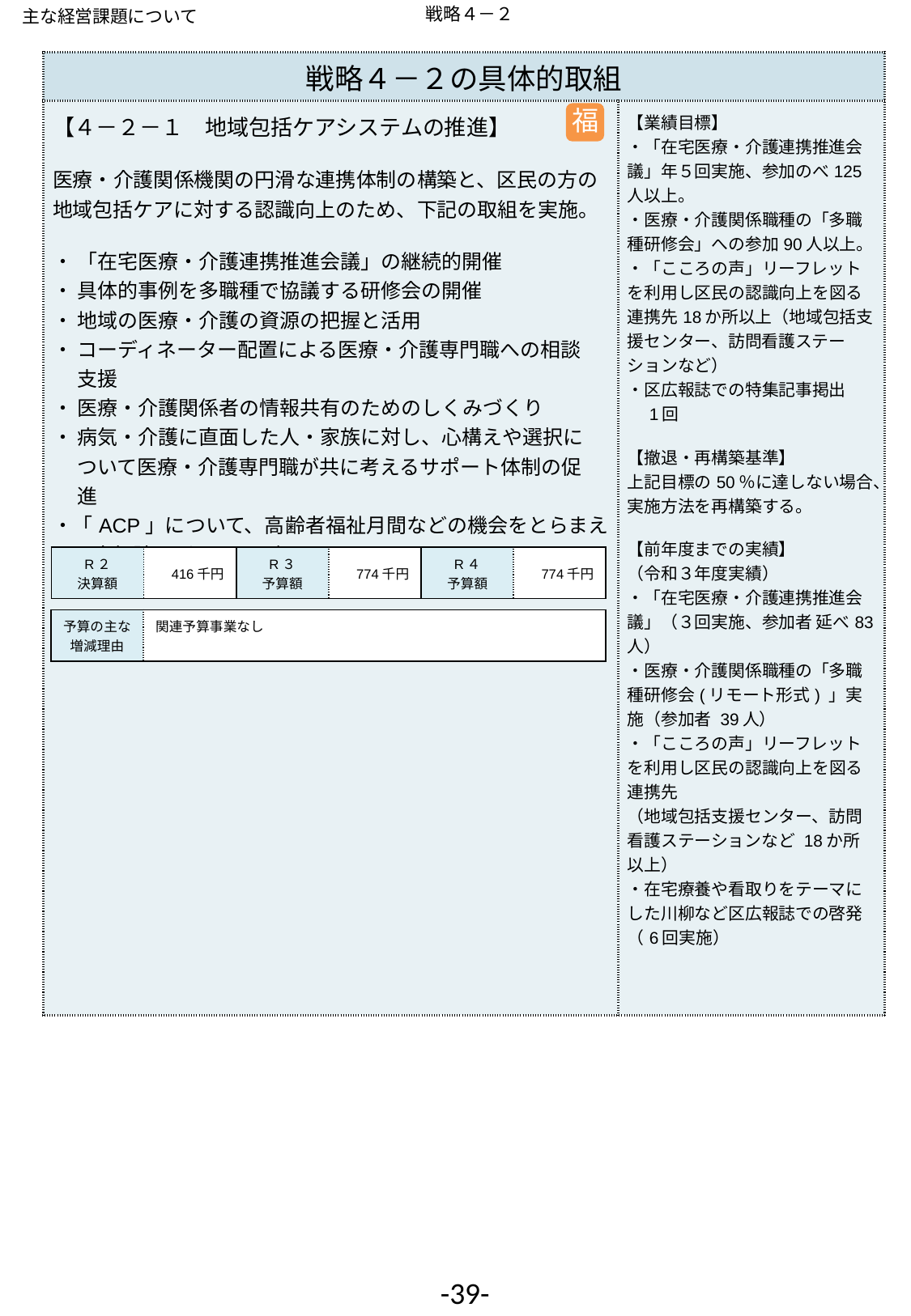

主な経営課題について
戦略４－２
| 戦略４－２の具体的取組 |  |
| --- | --- |
| 【４－２－１　地域包括ケアシステムの推進】 医療・介護関係機関の円滑な連携体制の構築と、区民の方の地域包括ケアに対する認識向上のため、下記の取組を実施。 ・ 「在宅医療・介護連携推進会議」の継続的開催 ・ 具体的事例を多職種で協議する研修会の開催 ・ 地域の医療・介護の資源の把握と活用 ・ コーディネーター配置による医療・介護専門職への相談 　 支援　 ・ 医療・介護関係者の情報共有のためのしくみづくり ・ 病気・介護に直面した人・家族に対し、心構えや選択に 　 ついて医療・介護専門職が共に考えるサポート体制の促 　 進 ・「ACP」について、高齢者福祉月間などの機会をとらまえて区広報誌などで区民周知を図る。 | 【業績目標】 ・「在宅医療・介護連携推進会議」年５回実施、参加のべ125人以上。 ・医療・介護関係職種の「多職種研修会」への参加90人以上。 ・「こころの声」リーフレットを利用し区民の認識向上を図る連携先18か所以上（地域包括支援センター、訪問看護ステーションなど） ・区広報誌での特集記事掲出 　1回　　 【撤退・再構築基準】 上記目標の50％に達しない場合、実施方法を再構築する。 【前年度までの実績】 （令和３年度実績） ・「在宅医療・介護連携推進会議」（３回実施、参加者 延べ83人） ・医療・介護関係職種の「多職種研修会(リモート形式) 」実施（参加者 39人） ・「こころの声」リーフレットを利用し区民の認識向上を図る連携先 （地域包括支援センター、訪問看護ステーションなど 18か所以上） ・在宅療養や看取りをテーマにした川柳など区広報誌での啓発 （6回実施） |
福

| R２ 決算額 | 416千円 | R３ 予算額 | 774千円 | R４ 予算額 | 774千円 |
| --- | --- | --- | --- | --- | --- |
| 予算の主な増減理由 | 関連予算事業なし |
| --- | --- |
-39-